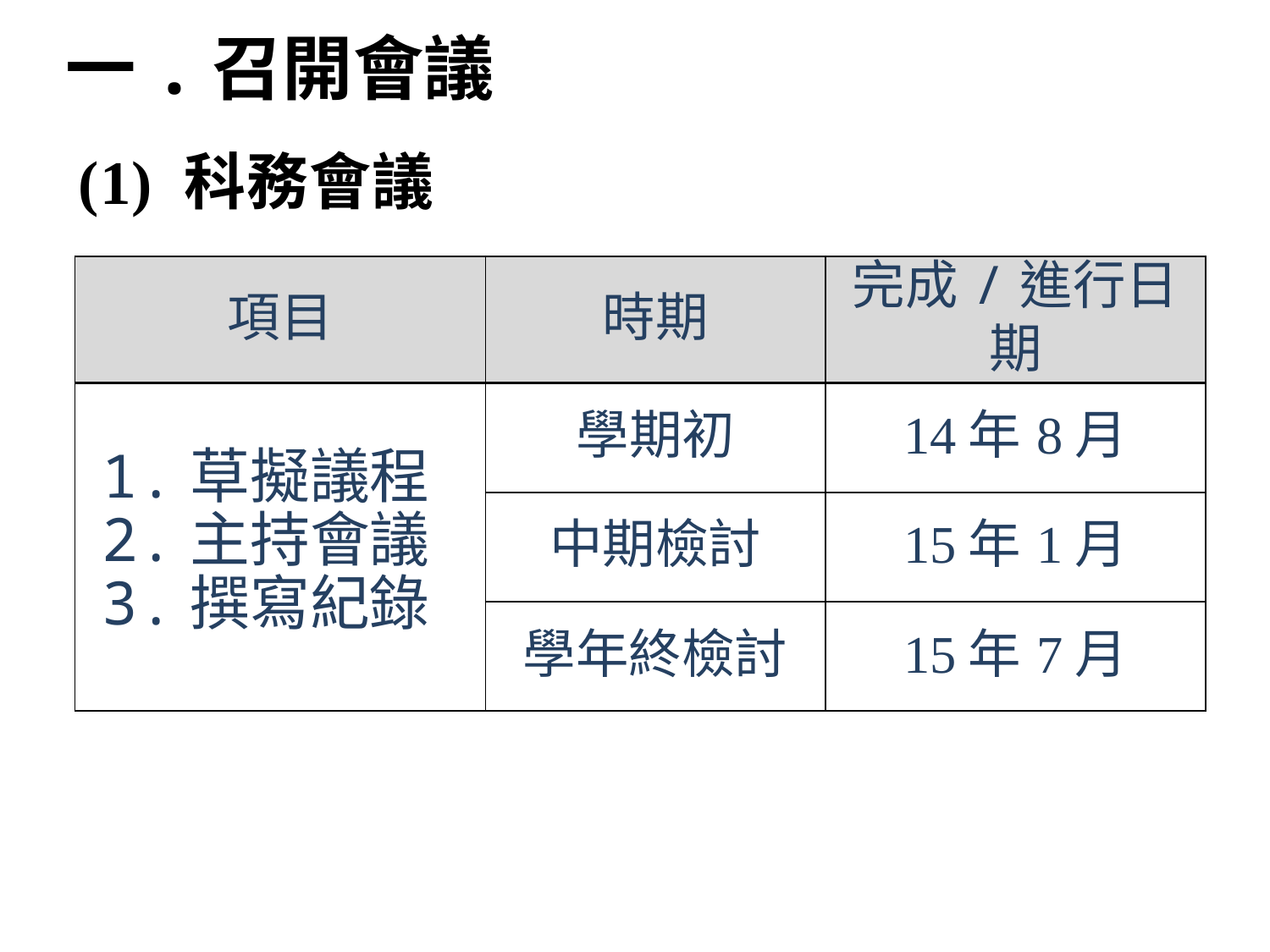

一.召開會議
(1) 科務會議
| 項目 | 時期 | 完成/進行日期 |
| --- | --- | --- |
| 1.草擬議程 2.主持會議 3.撰寫紀錄 | 學期初 | 14年8月 |
|  | 中期檢討 | 15年1月 |
|  | 學年終檢討 | 15年7月 |